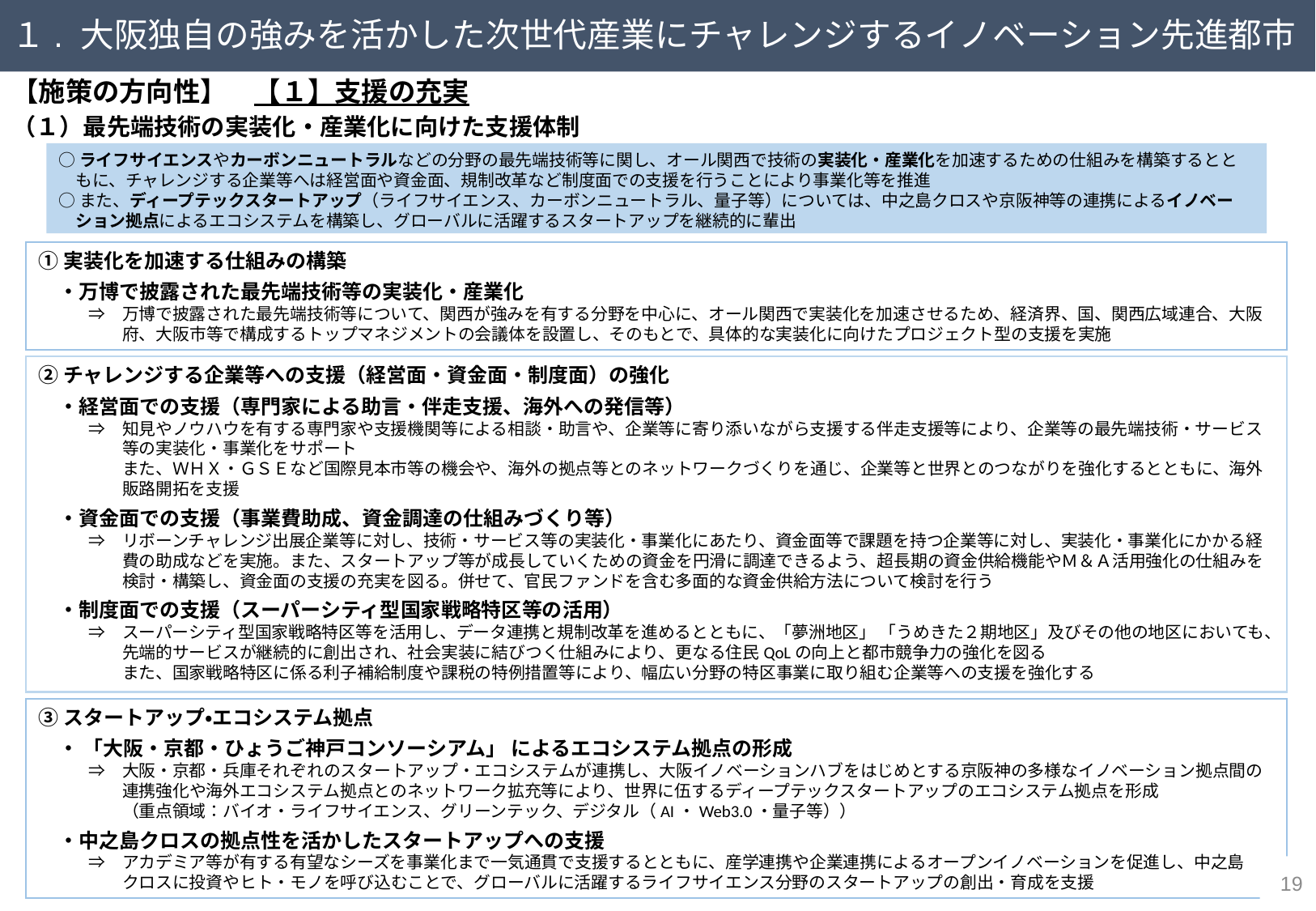

１. 大阪独自の強みを活かした次世代産業にチャレンジするイノベーション先進都市
【施策の方向性】　【１】支援の充実
（１）最先端技術の実装化・産業化に向けた支援体制
○ライフサイエンスやカーボンニュートラルなどの分野の最先端技術等に関し、オール関西で技術の実装化・産業化を加速するための仕組みを構築するとと
　もに、チャレンジする企業等へは経営面や資金面、規制改革など制度面での支援を行うことにより事業化等を推進
○また、ディープテックスタートアップ（ライフサイエンス、カーボンニュートラル、量子等）については、中之島クロスや京阪神等の連携によるイノベー
　ション拠点によるエコシステムを構築し、グローバルに活躍するスタートアップを継続的に輩出
①実装化を加速する仕組みの構築
　・万博で披露された最先端技術等の実装化・産業化
　　　⇒　万博で披露された最先端技術等について、関西が強みを有する分野を中心に、オール関西で実装化を加速させるため、経済界、国、関西広域連合、大阪
　　　　　府、大阪市等で構成するトップマネジメントの会議体を設置し、そのもとで、具体的な実装化に向けたプロジェクト型の支援を実施
②チャレンジする企業等への支援（経営面・資金面・制度面）の強化
　・経営面での支援（専門家による助言・伴走支援、海外への発信等）
　　　⇒　知見やノウハウを有する専門家や支援機関等による相談・助言や、企業等に寄り添いながら支援する伴走支援等により、企業等の最先端技術・サービス
　　　　　等の実装化・事業化をサポート
　　　　　また、ＷＨＸ・ＧＳＥなど国際見本市等の機会や、海外の拠点等とのネットワークづくりを通じ、企業等と世界とのつながりを強化するとともに、海外
　　　　　販路開拓を支援
　・資金面での支援（事業費助成、資金調達の仕組みづくり等）
　　　⇒　リボーンチャレンジ出展企業等に対し、技術・サービス等の実装化・事業化にあたり、資金面等で課題を持つ企業等に対し、実装化・事業化にかかる経
　　　　　費の助成などを実施。また、スタートアップ等が成長していくための資金を円滑に調達できるよう、超長期の資金供給機能やＭ＆Ａ活用強化の仕組みを
　　　　　検討・構築し、資金面の支援の充実を図る。併せて、官民ファンドを含む多面的な資金供給方法について検討を行う
　・制度面での支援（スーパーシティ型国家戦略特区等の活用）
　　　⇒　スーパーシティ型国家戦略特区等を活用し、データ連携と規制改革を進めるとともに、「夢洲地区」 「うめきた２期地区」及びその他の地区においても、
　　　　　先端的サービスが継続的に創出され、社会実装に結びつく仕組みにより、更なる住民QoLの向上と都市競争力の強化を図る
　　　　　また、国家戦略特区に係る利子補給制度や課税の特例措置等により、幅広い分野の特区事業に取り組む企業等への支援を強化する

③スタートアップ・エコシステム拠点
　・ 「大阪・京都・ひょうご神戸コンソーシアム」 によるエコシステム拠点の形成
　　　⇒　大阪・京都・兵庫それぞれのスタートアップ・エコシステムが連携し、大阪イノベーションハブをはじめとする京阪神の多様なイノベーション拠点間の
　　　　　連携強化や海外エコシステム拠点とのネットワーク拡充等により、世界に伍するディープテックスタートアップのエコシステム拠点を形成
　　　　　（重点領域：バイオ・ライフサイエンス、グリーンテック、デジタル（AI・Web3.0・量子等））
　・中之島クロスの拠点性を活かしたスタートアップへの支援
　　　⇒　アカデミア等が有する有望なシーズを事業化まで一気通貫で支援するとともに、産学連携や企業連携によるオープンイノベーションを促進し、中之島
　　　　　クロスに投資やヒト・モノを呼び込むことで、グローバルに活躍するライフサイエンス分野のスタートアップの創出・育成を支援

19